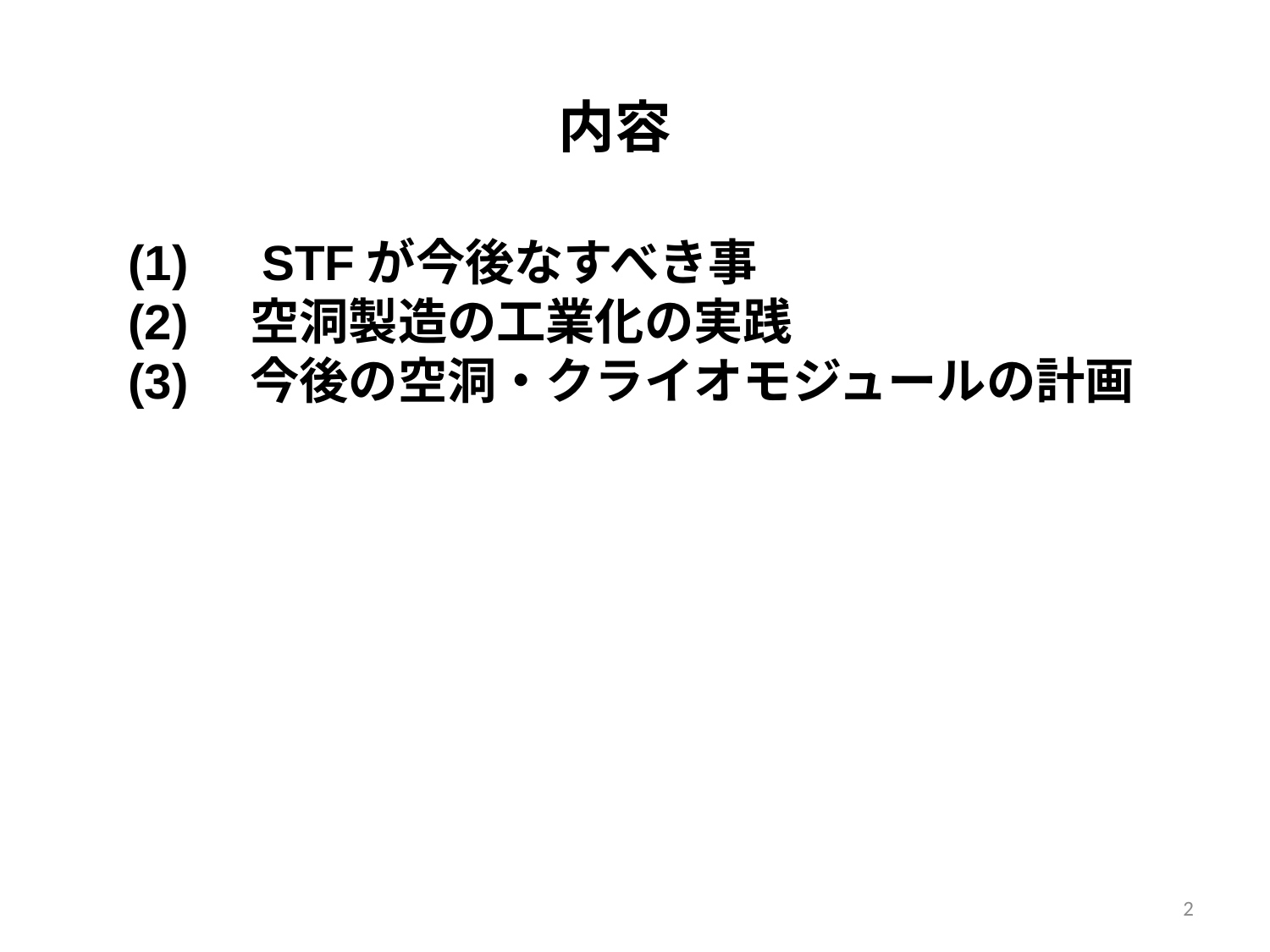

内容
(1)　STFが今後なすべき事
(2)　空洞製造の工業化の実践
(3)　今後の空洞・クライオモジュールの計画

2